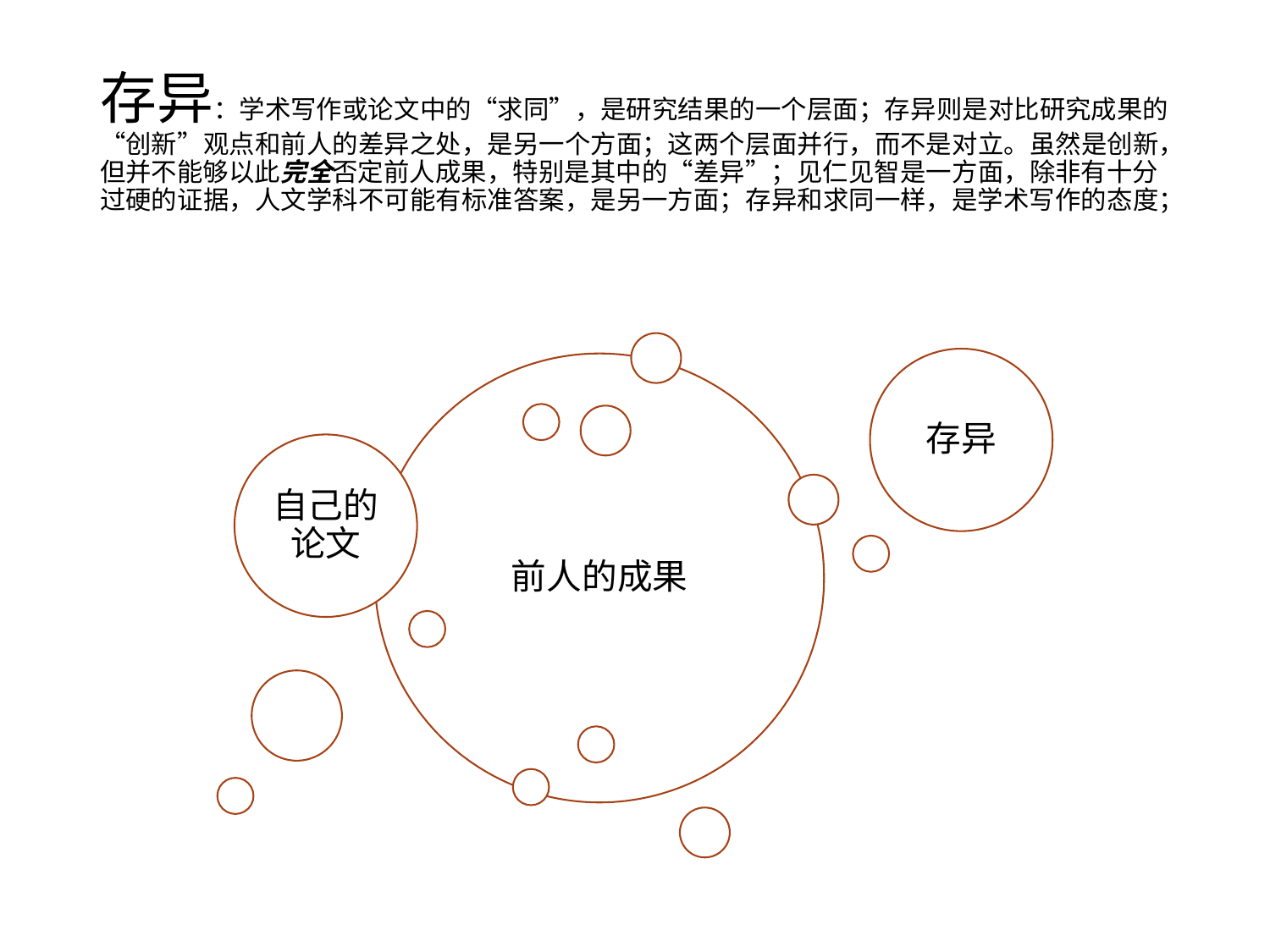

# 存异：学术写作或论文中的“求同”，是研究结果的一个层面；存异则是对比研究成果的“创新”观点和前人的差异之处，是另一个方面；这两个层面并行，而不是对立。虽然是创新，但并不能够以此完全否定前人成果，特别是其中的“差异”；见仁见智是一方面，除非有十分过硬的证据，人文学科不可能有标准答案，是另一方面；存异和求同一样，是学术写作的态度；
前人的成果
自己的论文
存异